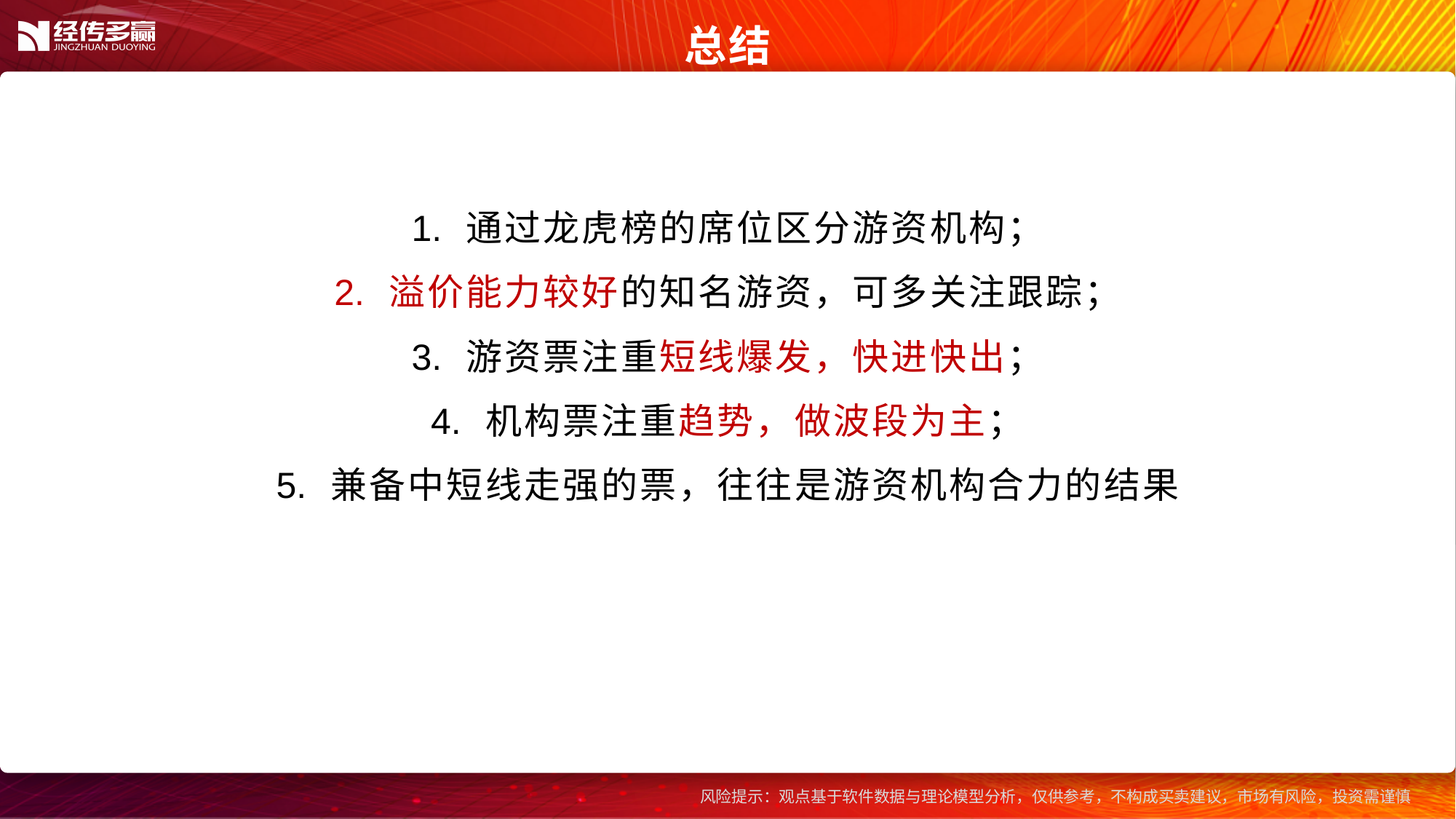

总结
通过龙虎榜的席位区分游资机构；
溢价能力较好的知名游资，可多关注跟踪；
游资票注重短线爆发，快进快出；
机构票注重趋势，做波段为主；
兼备中短线走强的票，往往是游资机构合力的结果